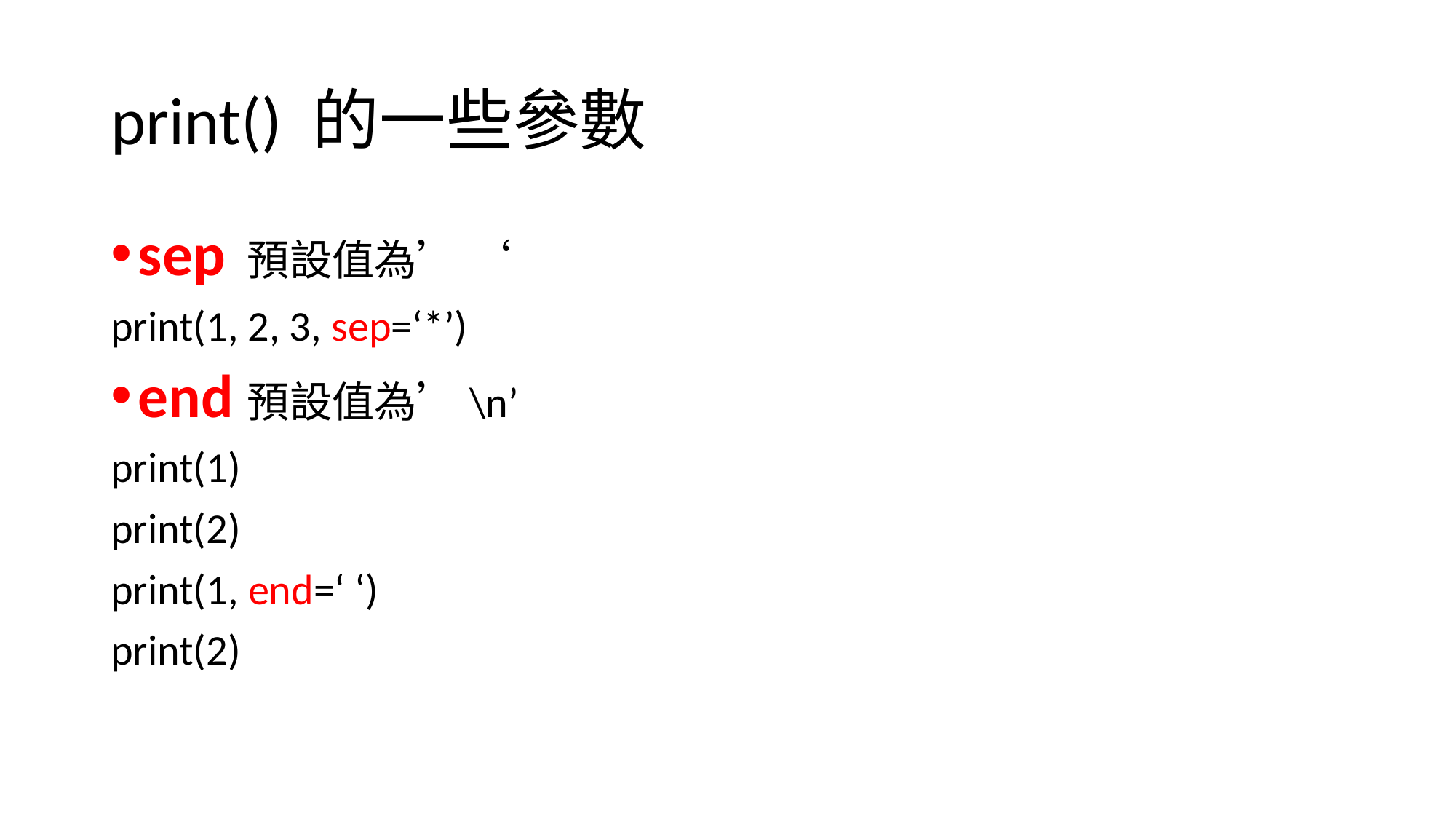

# print() 的一些參數
sep	預設值為’ ‘
print(1, 2, 3, sep=‘*’)
end	預設值為’\n’
print(1)
print(2)
print(1, end=‘ ‘)
print(2)